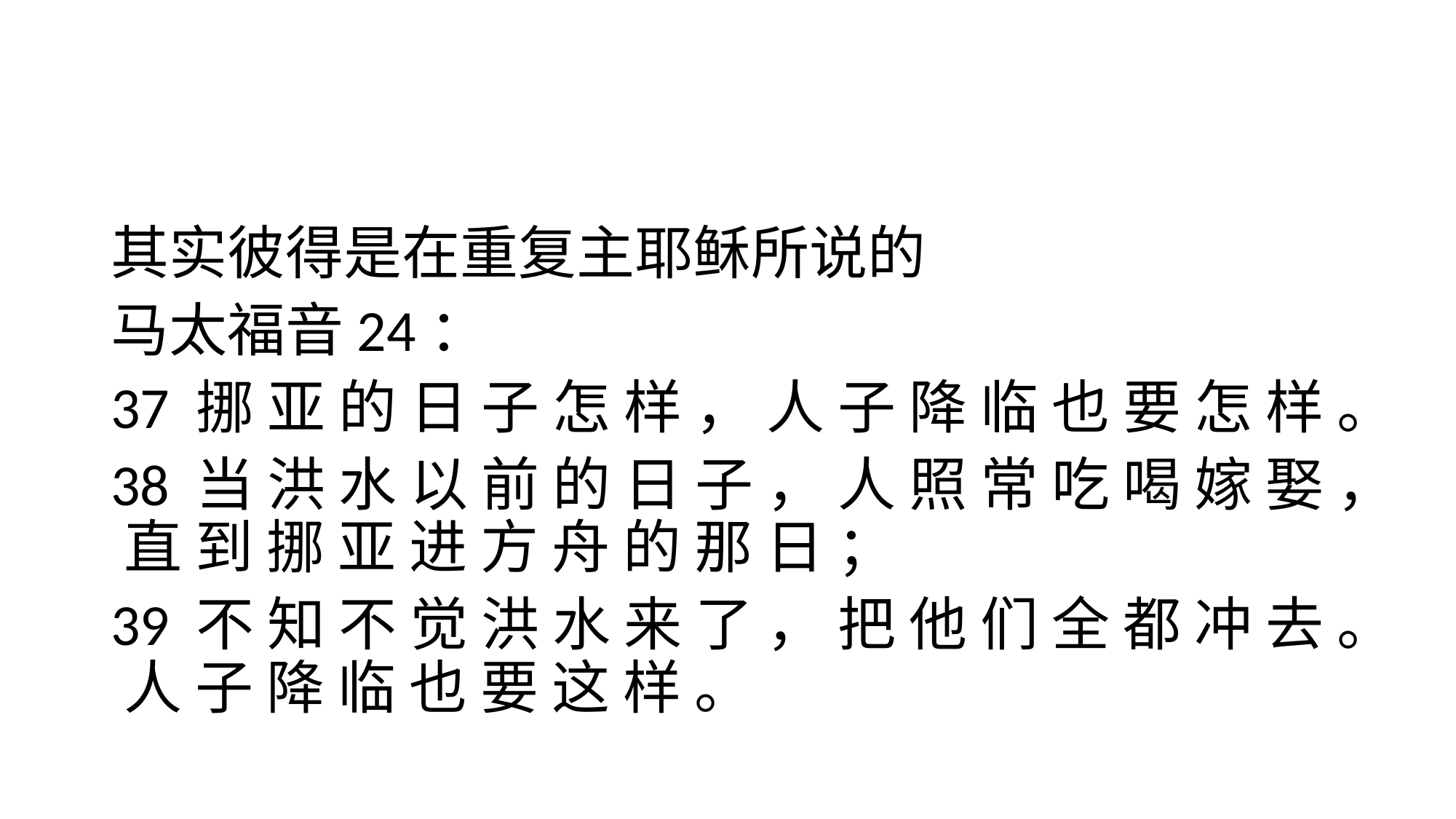

#
其实彼得是在重复主耶稣所说的
马太福音24：
37 挪 亚 的 日 子 怎 样 ， 人 子 降 临 也 要 怎 样 。
38 当 洪 水 以 前 的 日 子 ， 人 照 常 吃 喝 嫁 娶 ， 直 到 挪 亚 进 方 舟 的 那 日 ；
39 不 知 不 觉 洪 水 来 了 ， 把 他 们 全 都 冲 去 。 人 子 降 临 也 要 这 样 。